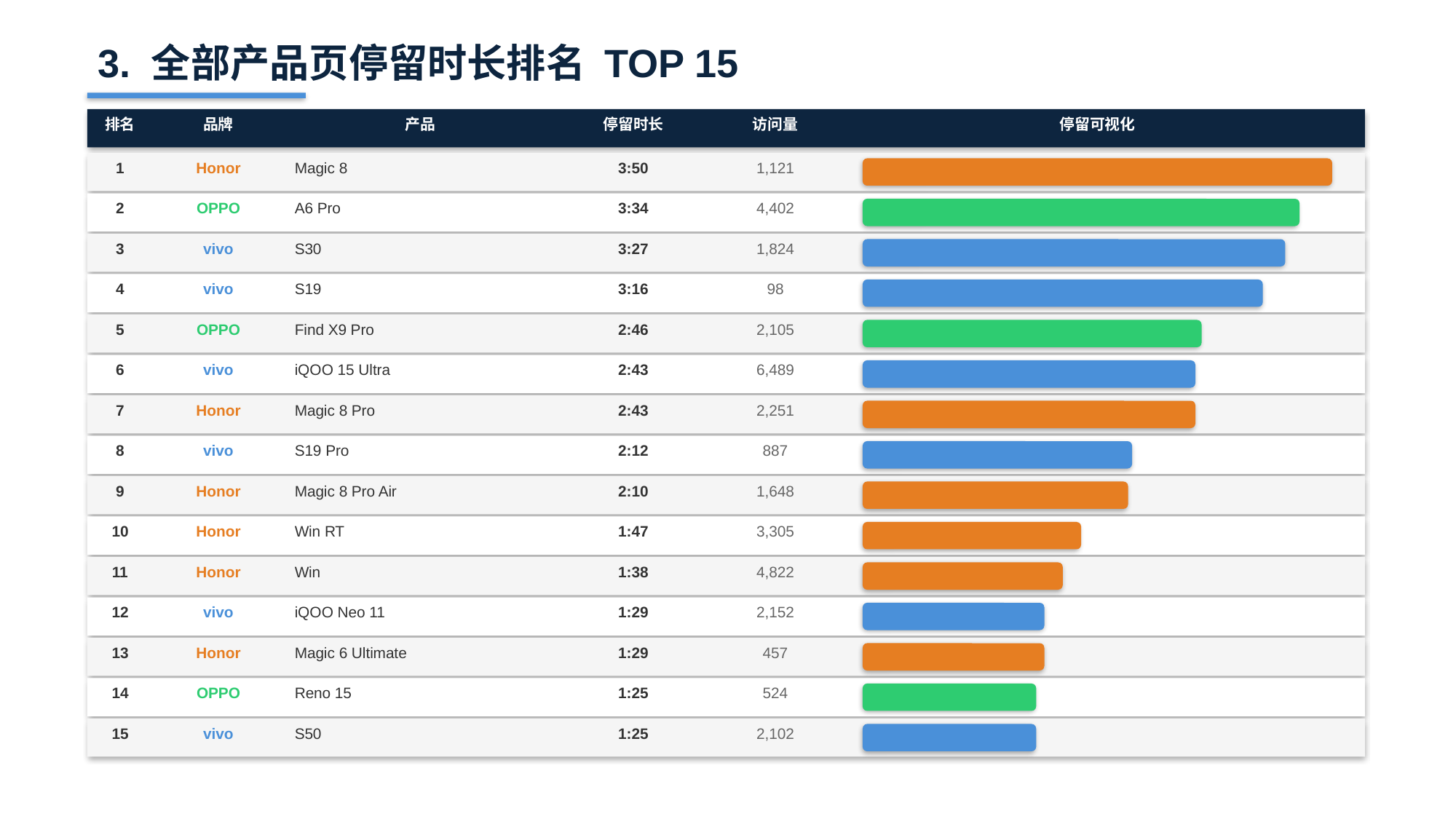

3. 全部产品页停留时长排名 TOP 15

排名
品牌
产品
停留时长
访问量
停留可视化

1
Honor
Magic 8
3:50
1,121

2
OPPO
A6 Pro
3:34
4,402

3
vivo
S30
3:27
1,824

4
vivo
S19
3:16
98

5
OPPO
Find X9 Pro
2:46
2,105

6
vivo
iQOO 15 Ultra
2:43
6,489

7
Honor
Magic 8 Pro
2:43
2,251

8
vivo
S19 Pro
2:12
887

9
Honor
Magic 8 Pro Air
2:10
1,648

10
Honor
Win RT
1:47
3,305

11
Honor
Win
1:38
4,822

12
vivo
iQOO Neo 11
1:29
2,152

13
Honor
Magic 6 Ultimate
1:29
457

14
OPPO
Reno 15
1:25
524

15
vivo
S50
1:25
2,102